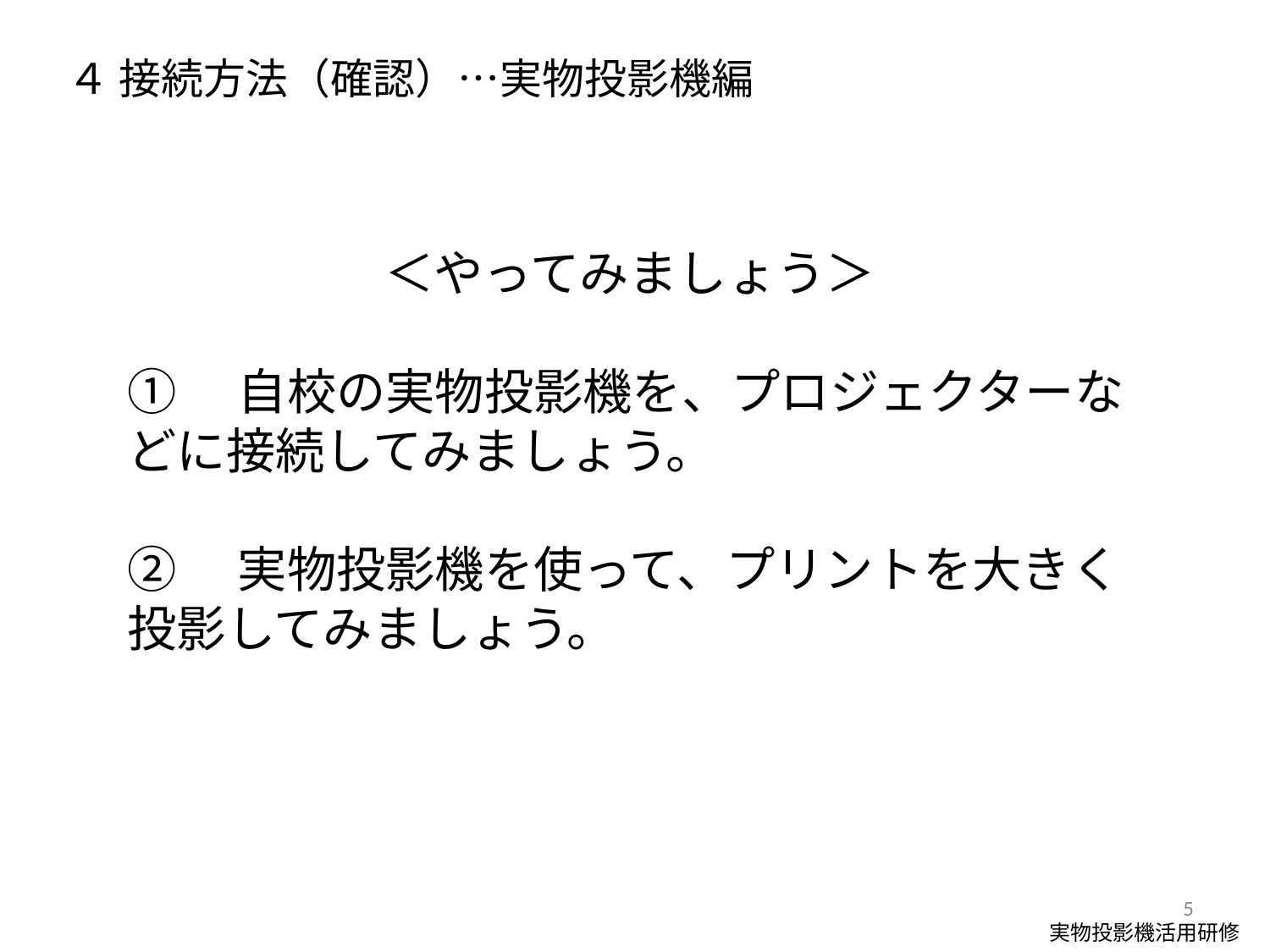

４ 接続方法（確認）…実物投影機編
＜やってみましょう＞

①　自校の実物投影機を、プロジェクターなどに接続してみましょう。

②　実物投影機を使って、プリントを大きく投影してみましょう。

5
実物投影機活用研修